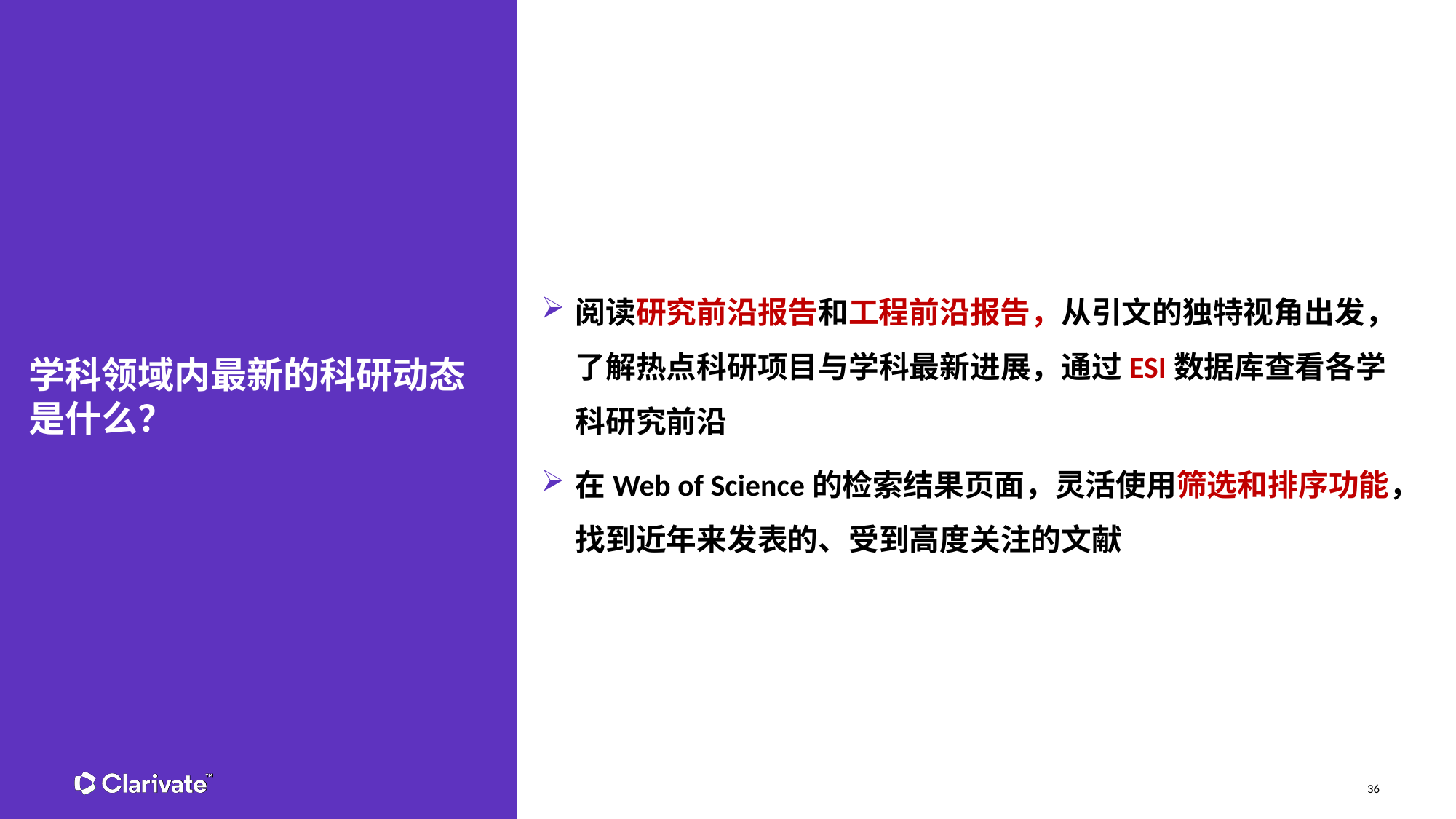

阅读研究前沿报告和工程前沿报告，从引文的独特视角出发，了解热点科研项目与学科最新进展，通过ESI数据库查看各学科研究前沿
在Web of Science的检索结果页面，灵活使用筛选和排序功能，找到近年来发表的、受到高度关注的文献
学科领域内最新的科研动态是什么？
36